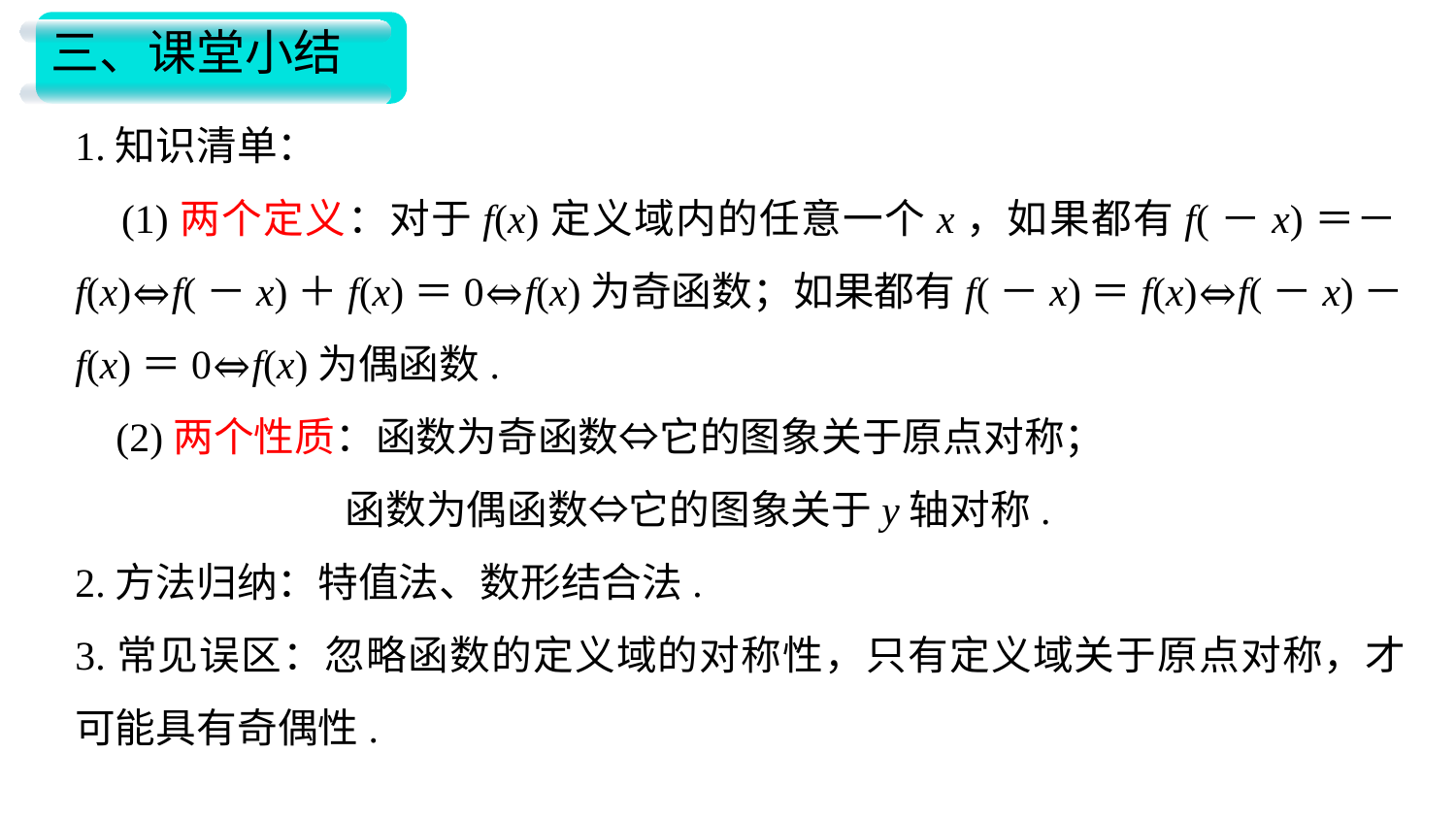

三、课堂小结
1.知识清单：
    (1)两个定义：对于f(x)定义域内的任意一个x，如果都有f(－x)＝－f(x)⇔f(－x)＋f(x)＝0⇔f(x)为奇函数；如果都有f(－x)＝f(x)⇔f(－x)－f(x)＝0⇔f(x)为偶函数.
    (2)两个性质：函数为奇函数⇔它的图象关于原点对称；
                             函数为偶函数⇔它的图象关于y轴对称.
2.方法归纳：特值法、数形结合法.
3.常见误区：忽略函数的定义域的对称性，只有定义域关于原点对称，才可能具有奇偶性.